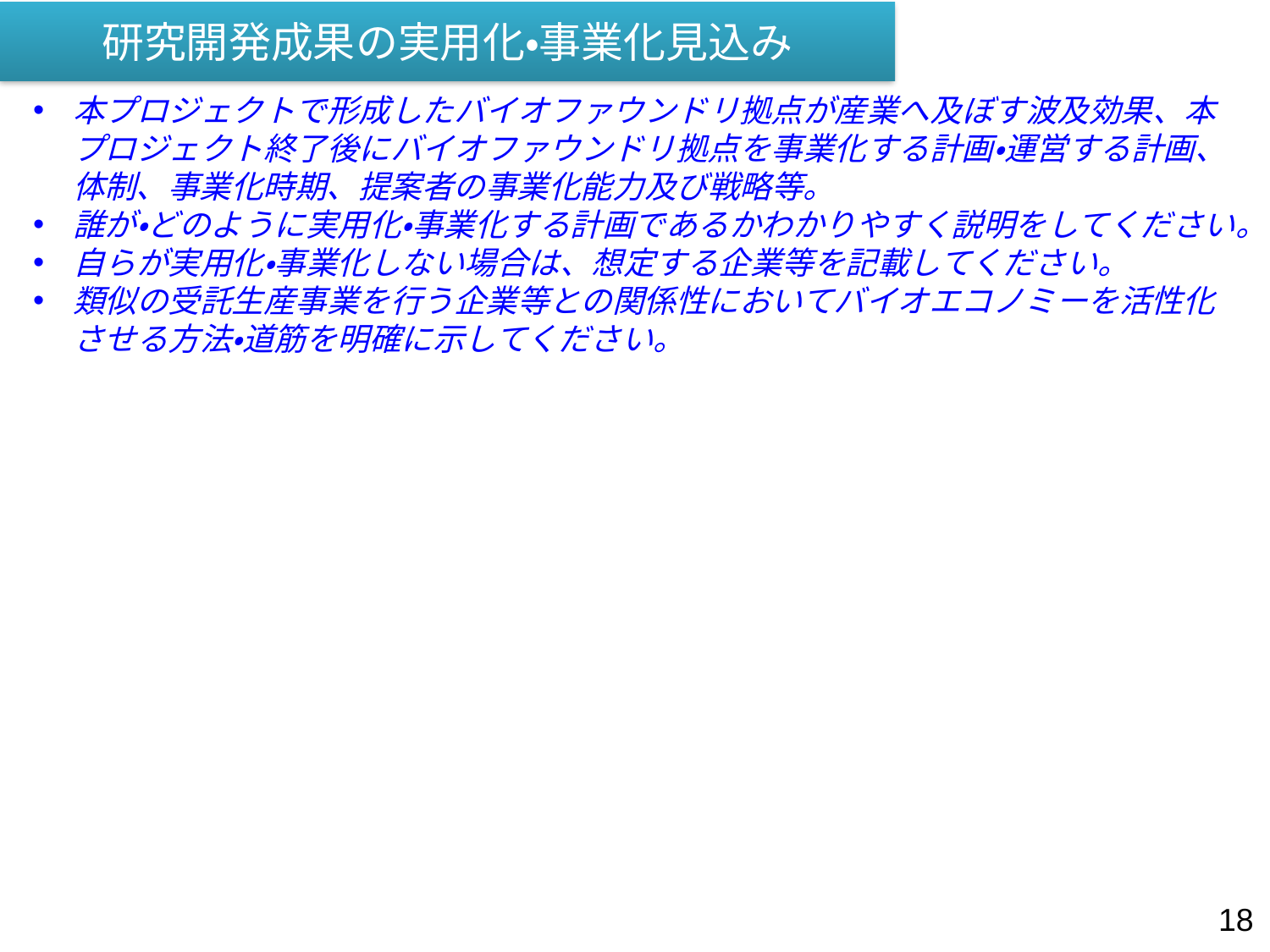

# 研究開発成果の実用化・事業化見込み
本プロジェクトで形成したバイオファウンドリ拠点が産業へ及ぼす波及効果、本プロジェクト終了後にバイオファウンドリ拠点を事業化する計画・運営する計画、体制、事業化時期、提案者の事業化能力及び戦略等。
誰が・どのように実用化・事業化する計画であるかわかりやすく説明をしてください。
自らが実用化・事業化しない場合は、想定する企業等を記載してください。
類似の受託生産事業を行う企業等との関係性においてバイオエコノミーを活性化させる方法・道筋を明確に示してください。
18